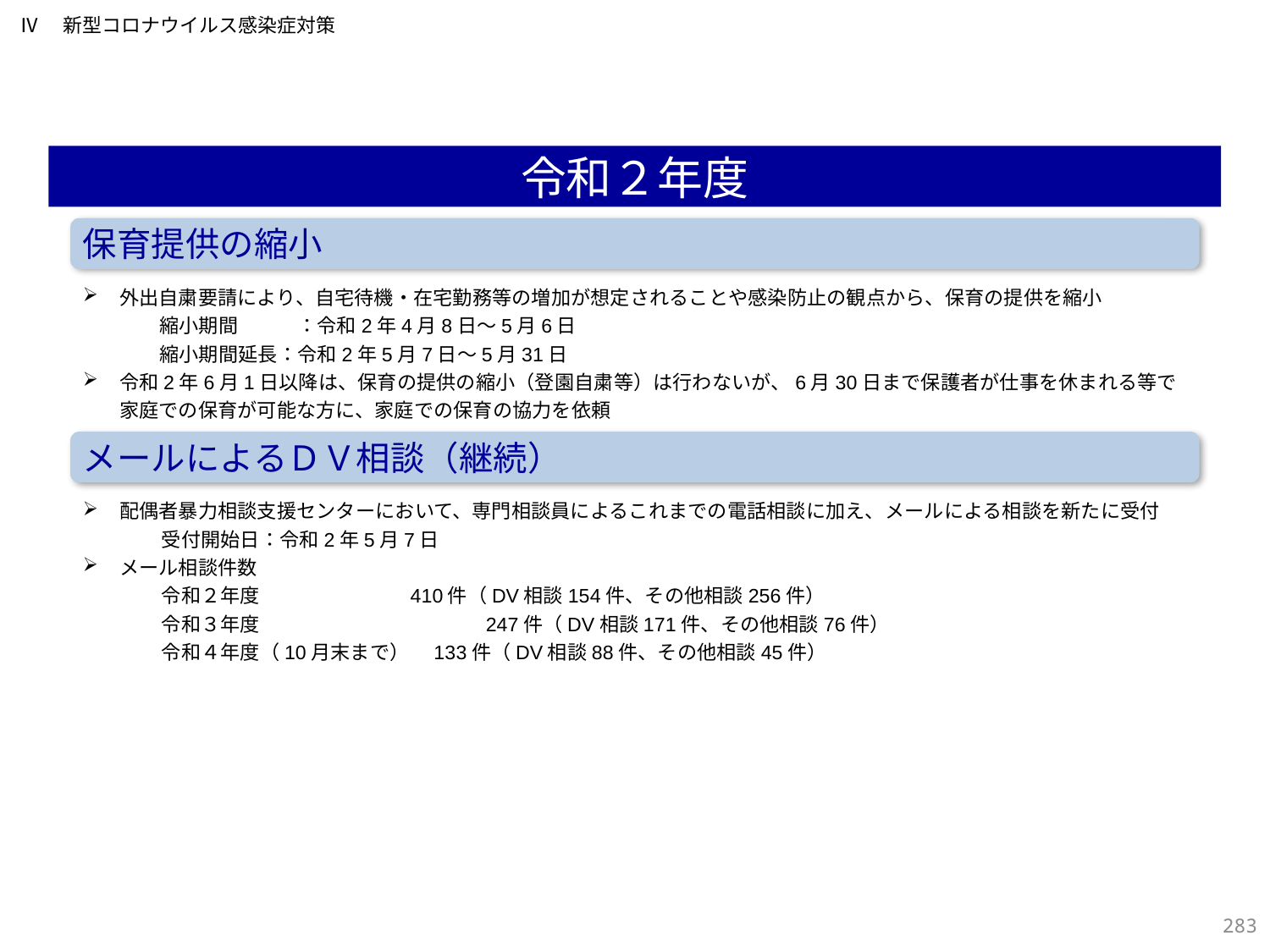

Ⅳ　新型コロナウイルス感染症対策
令和２年度
保育提供の縮小
外出自粛要請により、自宅待機・在宅勤務等の増加が想定されることや感染防止の観点から、保育の提供を縮小
　縮小期間　　　：令和2年4月8日～5月6日
　縮小期間延長：令和2年5月7日～5月31日
令和2年6月1日以降は、保育の提供の縮小（登園自粛等）は行わないが、6月30日まで保護者が仕事を休まれる等で家庭での保育が可能な方に、家庭での保育の協力を依頼
メールによるＤＶ相談（継続）
配偶者暴力相談支援センターにおいて、専門相談員によるこれまでの電話相談に加え、メールによる相談を新たに受付
　　　　受付開始日：令和2年5月7日
メール相談件数
　　　　令和２年度　              　 　　410件（DV相談154件、その他相談256件）
　　　　令和３年度　　　　　　　　 　　　247件（DV相談171件、その他相談76件）
　　　　令和４年度（10月末まで）　133件（DV相談88件、その他相談45件）
283